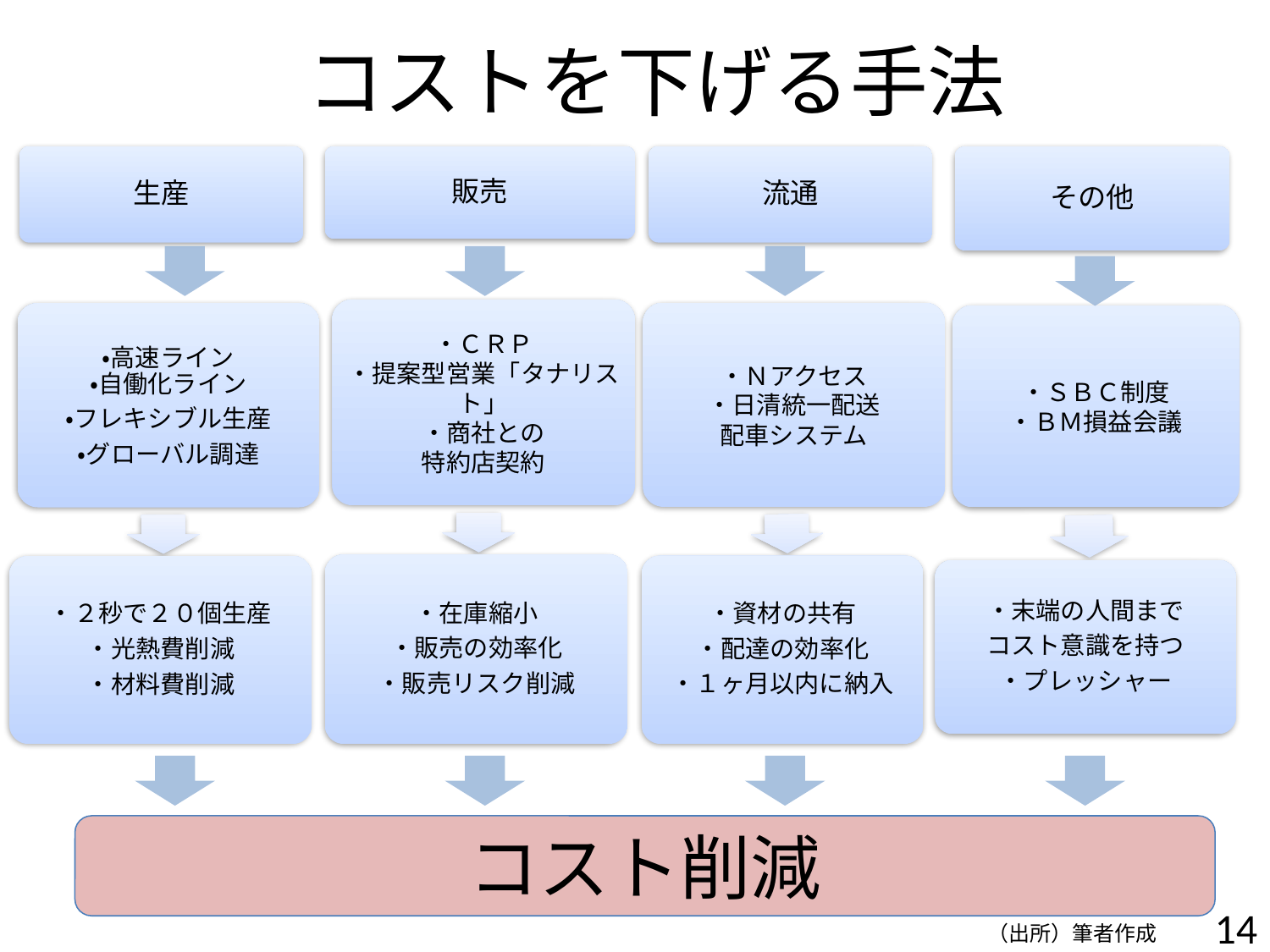

# コストを下げる手法
その他

・ＳＢＣ制度
・ＢＭ損益会議

・末端の人間まで
コスト意識を持つ
・プレッシャー
販売

・ＣＲＰ
・提案型営業「タナリスト」
・商社との
特約店契約

・在庫縮小
・販売の効率化
・販売リスク削減
流通

・Ｎアクセス
・日清統一配送
配車システム

・資材の共有
・配達の効率化
・１ヶ月以内に納入
生産

・高速ライン
・自働化ライン
・フレキシブル生産
・グローバル調達

・２秒で２０個生産
・光熱費削減
・材料費削減

コスト削減
14
（出所）筆者作成